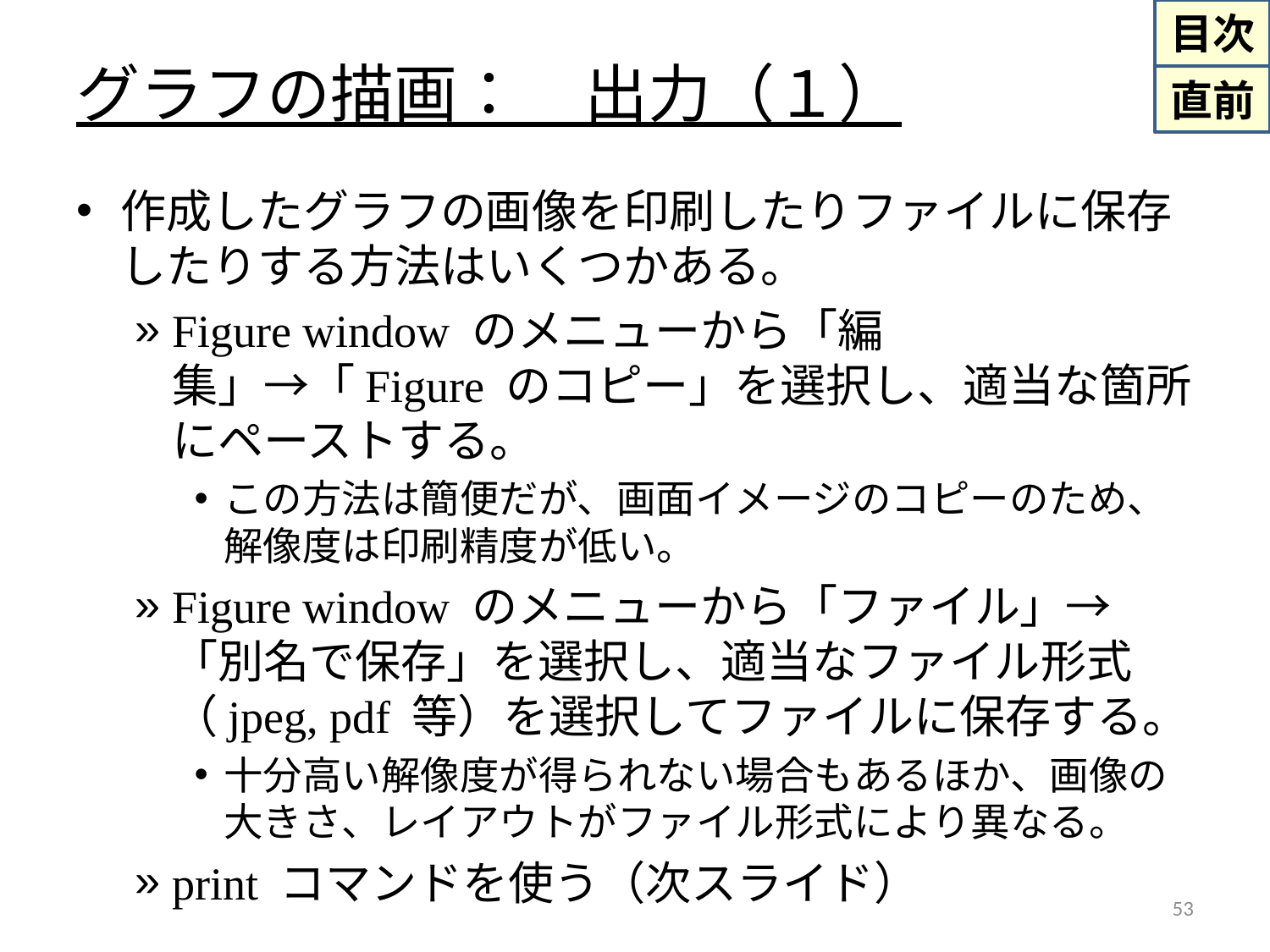

# グラフの描画：　出力（１）
作成したグラフの画像を印刷したりファイルに保存したりする方法はいくつかある。
Figure window のメニューから「編集」→「Figure のコピー」を選択し、適当な箇所にペーストする。
この方法は簡便だが、画面イメージのコピーのため、解像度は印刷精度が低い。
Figure window のメニューから「ファイル」→「別名で保存」を選択し、適当なファイル形式（jpeg, pdf 等）を選択してファイルに保存する。
十分高い解像度が得られない場合もあるほか、画像の大きさ、レイアウトがファイル形式により異なる。
print コマンドを使う（次スライド）

53